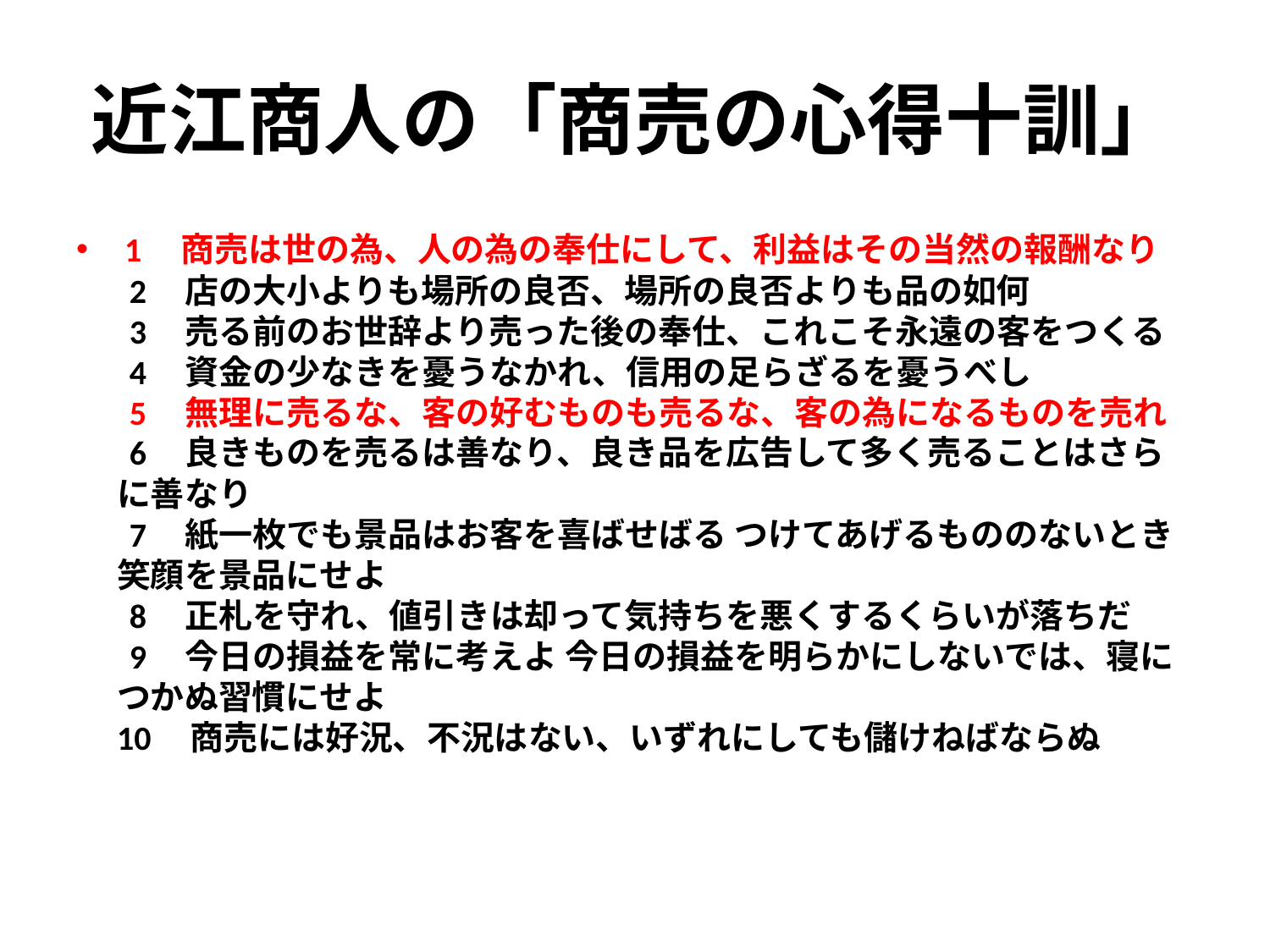

# 近江商人の「商売の心得十訓」
 1　商売は世の為、人の為の奉仕にして、利益はその当然の報酬なり
 2　店の大小よりも場所の良否、場所の良否よりも品の如何
 3　売る前のお世辞より売った後の奉仕、これこそ永遠の客をつくる
 4　資金の少なきを憂うなかれ、信用の足らざるを憂うべし
 5　無理に売るな、客の好むものも売るな、客の為になるものを売れ
 6　良きものを売るは善なり、良き品を広告して多く売ることはさらに善なり
 7　紙一枚でも景品はお客を喜ばせばる つけてあげるもののないとき笑顔を景品にせよ
 8　正札を守れ、値引きは却って気持ちを悪くするくらいが落ちだ
 9　今日の損益を常に考えよ 今日の損益を明らかにしないでは、寝につかぬ習慣にせよ
10　商売には好況、不況はない、いずれにしても儲けねばならぬ